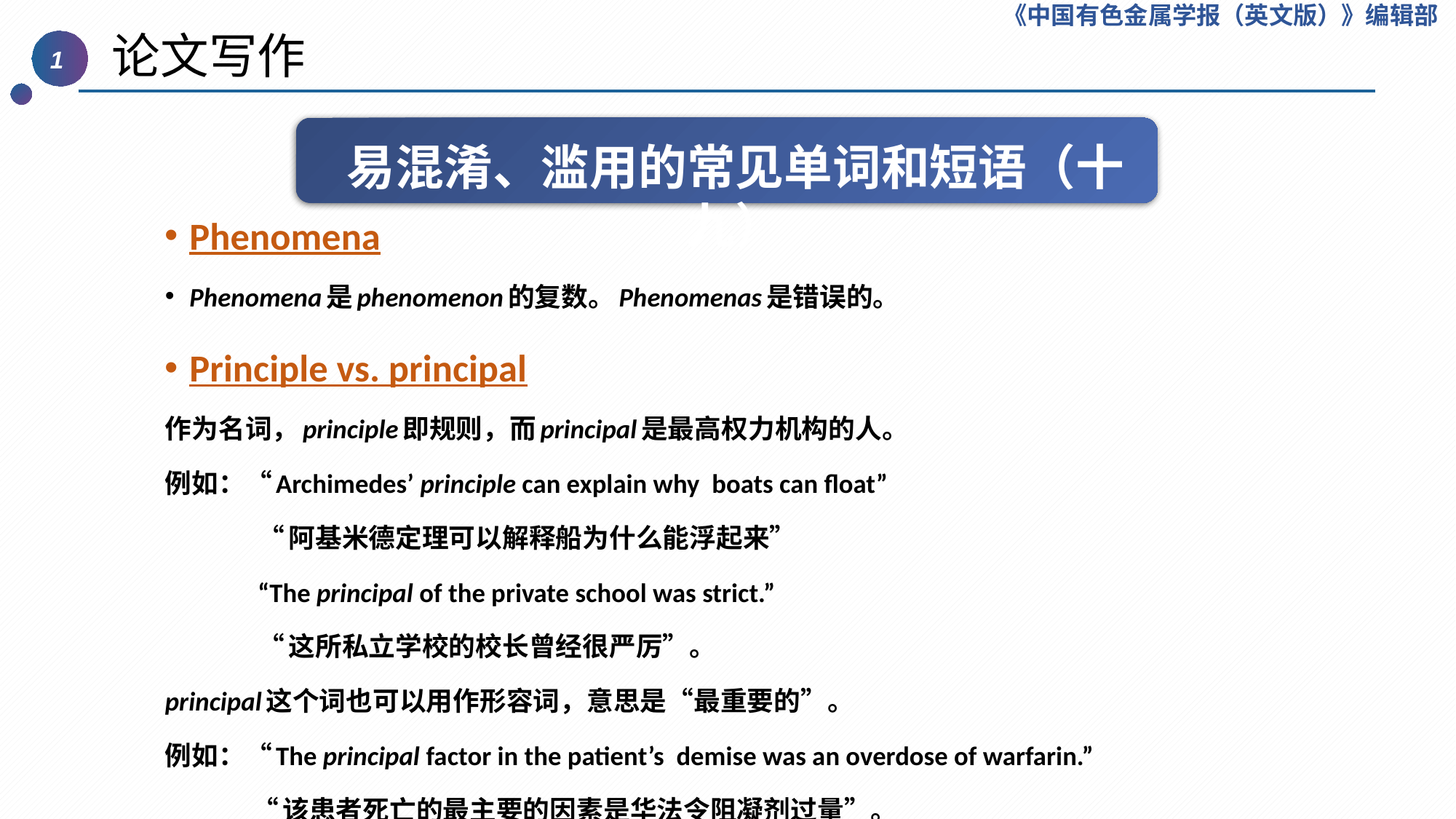

《中国有色金属学报（英文版）》编辑部

      论文写作

1

易混淆、滥用的常见单词和短语（十九）
Phenomena
Phenomena是phenomenon的复数。Phenomenas是错误的。
Principle vs. principal
作为名词，principle即规则，而principal是最高权力机构的人。
例如：“Archimedes’ principle can explain why  boats can float”
 “阿基米德定理可以解释船为什么能浮起来”
 “The principal of the private school was strict.”
 “这所私立学校的校长曾经很严厉”。
principal这个词也可以用作形容词，意思是“最重要的”。
例如：“The principal factor in the patient’s  demise was an overdose of warfarin.”
“该患者死亡的最主要的因素是华法令阻凝剂过量”。